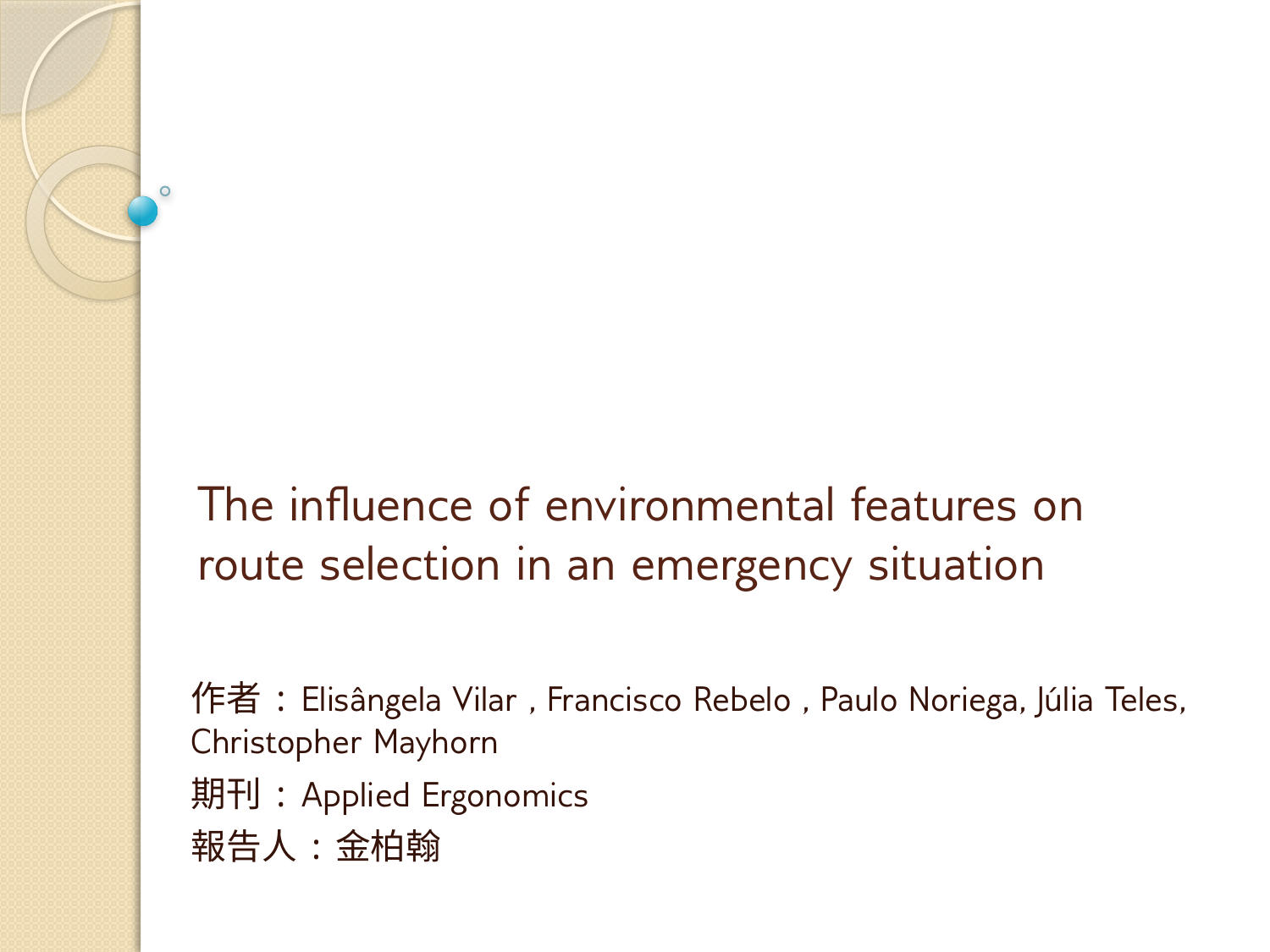

# The influence of environmental features on route selection in an emergency situation
作者: Elisângela Vilar , Francisco Rebelo , Paulo Noriega, Júlia Teles, Christopher Mayhorn
期刊: Applied Ergonomics
報告人:金柏翰